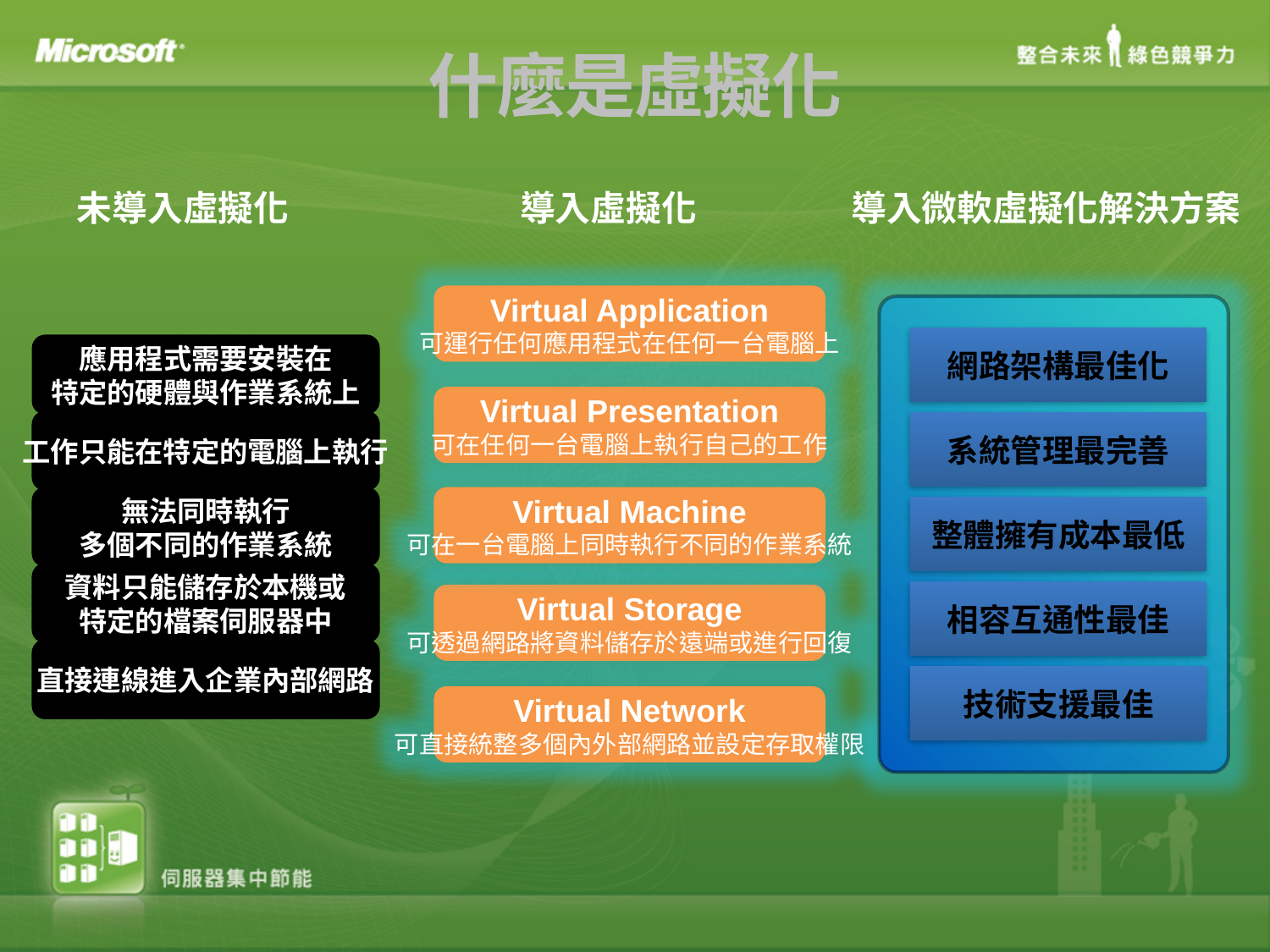

# 什麼是虛擬化
未導入虛擬化
導入虛擬化
導入微軟虛擬化解決方案
Virtual Application
可運行任何應用程式在任何一台電腦上

網路架構最佳化
應用程式需要安裝在
特定的硬體與作業系統上
Virtual Presentation
可在任何一台電腦上執行自己的工作
工作只能在特定的電腦上執行
系統管理最完善
無法同時執行
多個不同的作業系統
Virtual Machine
可在一台電腦上同時執行不同的作業系統
整體擁有成本最低
資料只能儲存於本機或
特定的檔案伺服器中
相容互通性最佳
Virtual Storage
可透過網路將資料儲存於遠端或進行回復
直接連線進入企業內部網路
技術支援最佳
Virtual Network
可直接統整多個內外部網路並設定存取權限